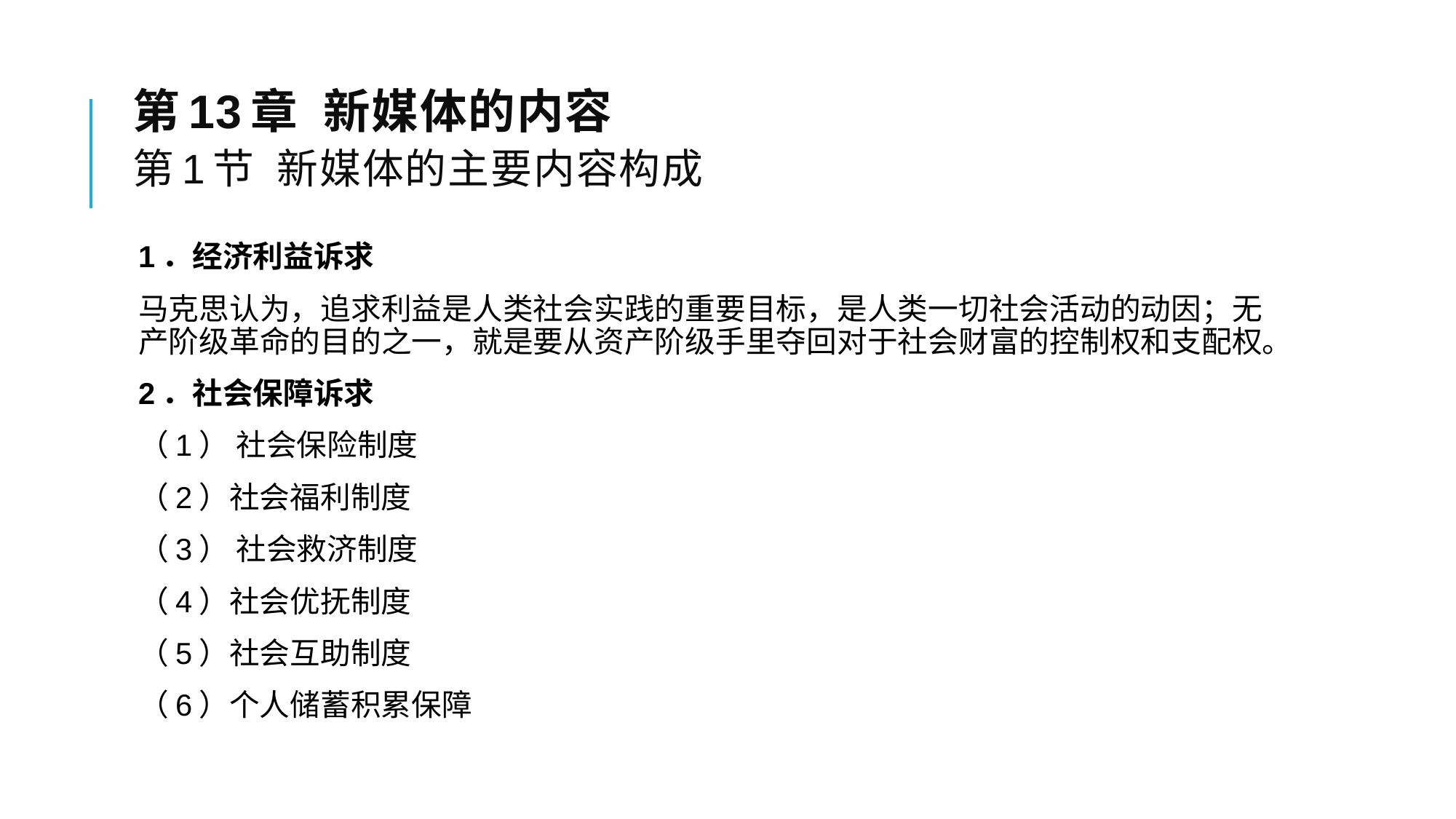

# 第13章  新媒体的内容 第1节  新媒体的主要内容构成
1．经济利益诉求
马克思认为，追求利益是人类社会实践的重要目标，是人类一切社会活动的动因；无产阶级革命的目的之一，就是要从资产阶级手里夺回对于社会财富的控制权和支配权。
2．社会保障诉求
（1） 社会保险制度
（2）社会福利制度
（3） 社会救济制度
（4）社会优抚制度
（5）社会互助制度
（6）个人储蓄积累保障